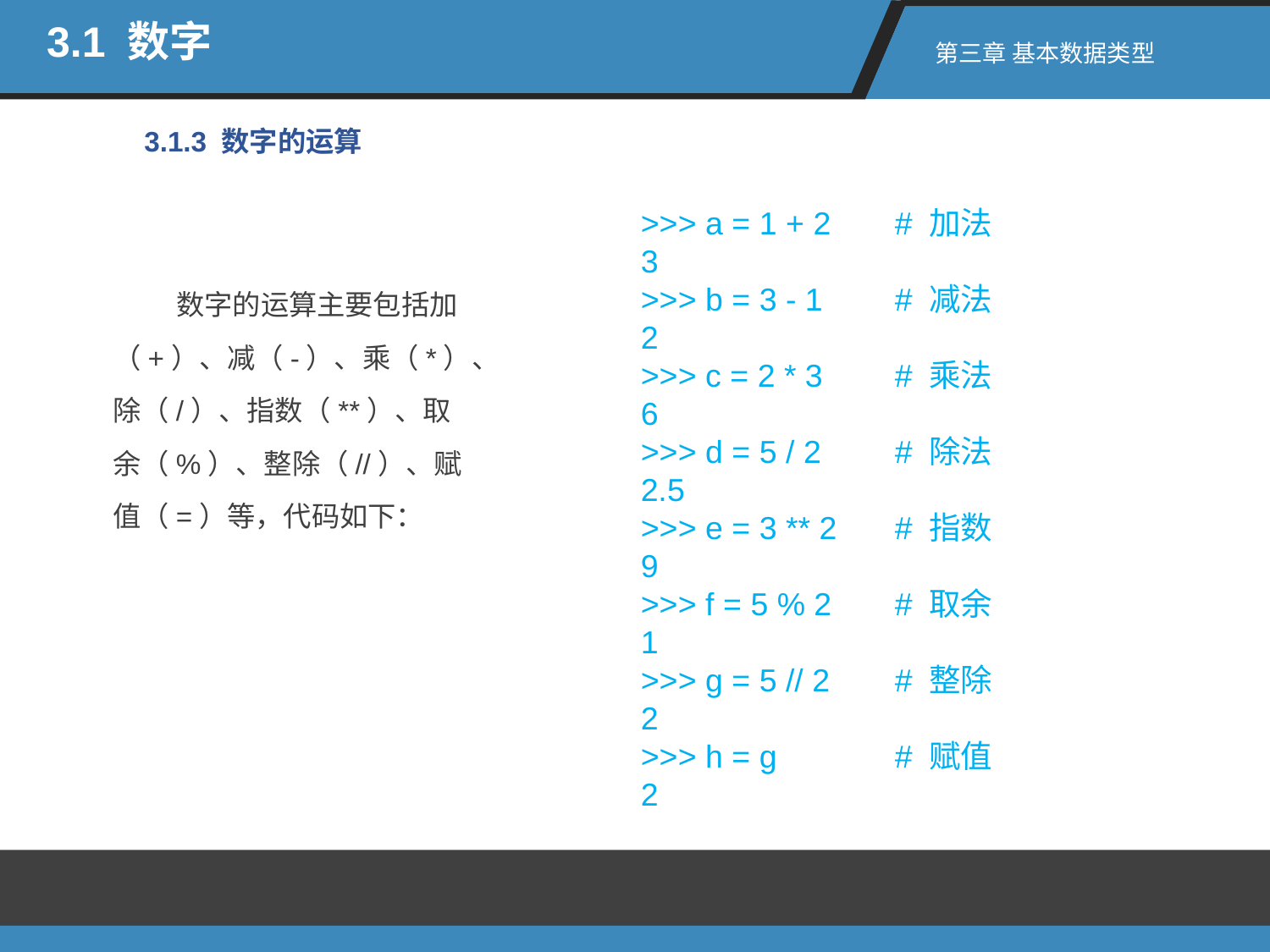

3.1 数字
第三章 基本数据类型
3.1.3 数字的运算
>>> a = 1 + 2 	# 加法
3
>>> b = 3 - 1 	# 减法
2
>>> c = 2 * 3 	# 乘法
6
>>> d = 5 / 2 	# 除法
2.5
>>> e = 3 ** 2 	# 指数
9
>>> f = 5 % 2 	# 取余
1
>>> g = 5 // 2 	# 整除
2
>>> h = g 	# 赋值
2
数字的运算主要包括加（+）、减（-）、乘（*）、除（/）、指数（**）、取余（%）、整除（//）、赋值（=）等，代码如下：